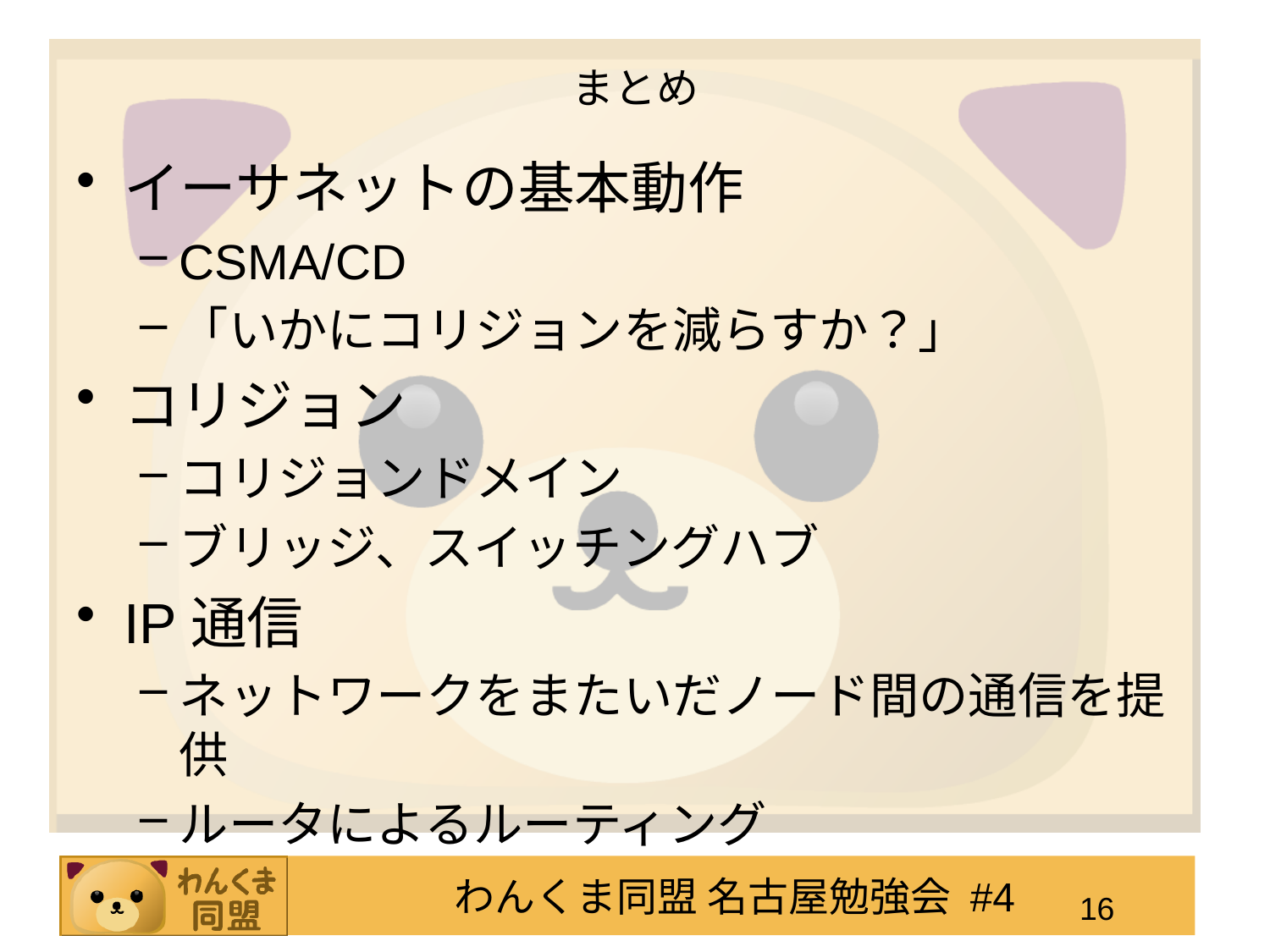

# まとめ
イーサネットの基本動作
CSMA/CD
「いかにコリジョンを減らすか？」
コリジョン
コリジョンドメイン
ブリッジ、スイッチングハブ
IP通信
ネットワークをまたいだノード間の通信を提供
ルータによるルーティング